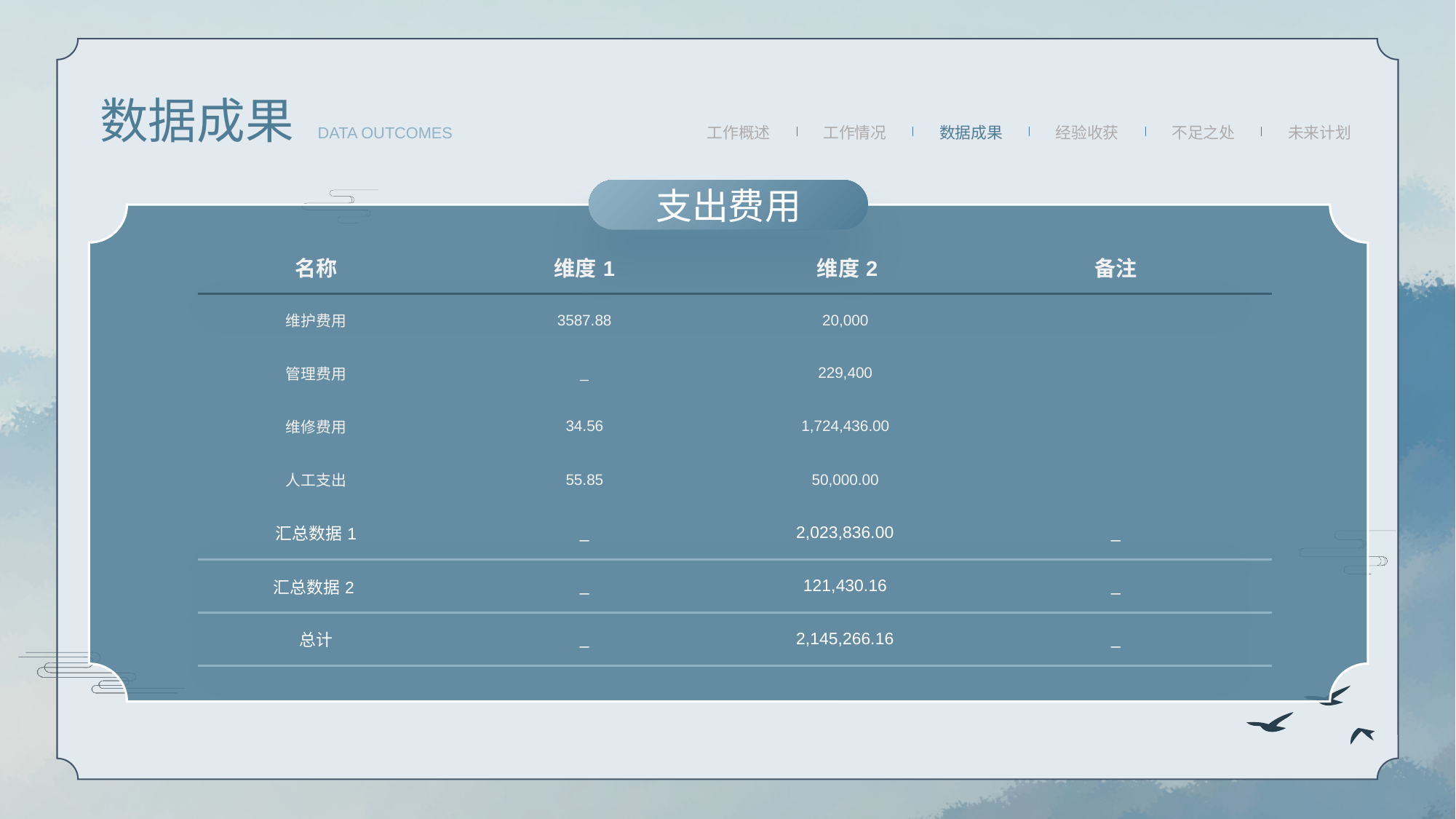

数据成果
DATA OUTCOMES
工作概述
工作情况
数据成果
经验收获
不足之处
未来计划
支出费用

| 名称 | 维度1 | 维度2 | 备注 |
| --- | --- | --- | --- |
| 维护费用 | 3587.88 | 20,000 |  |
| 管理费用 | \_ | 229,400 |  |
| 维修费用 | 34.56 | 1,724,436.00 |  |
| 人工支出 | 55.85 | 50,000.00 |  |
| 汇总数据1 | \_ | 2,023,836.00 | \_ |
| 汇总数据2 | \_ | 121,430.16 | \_ |
| 总计 | \_ | 2,145,266.16 | \_ |